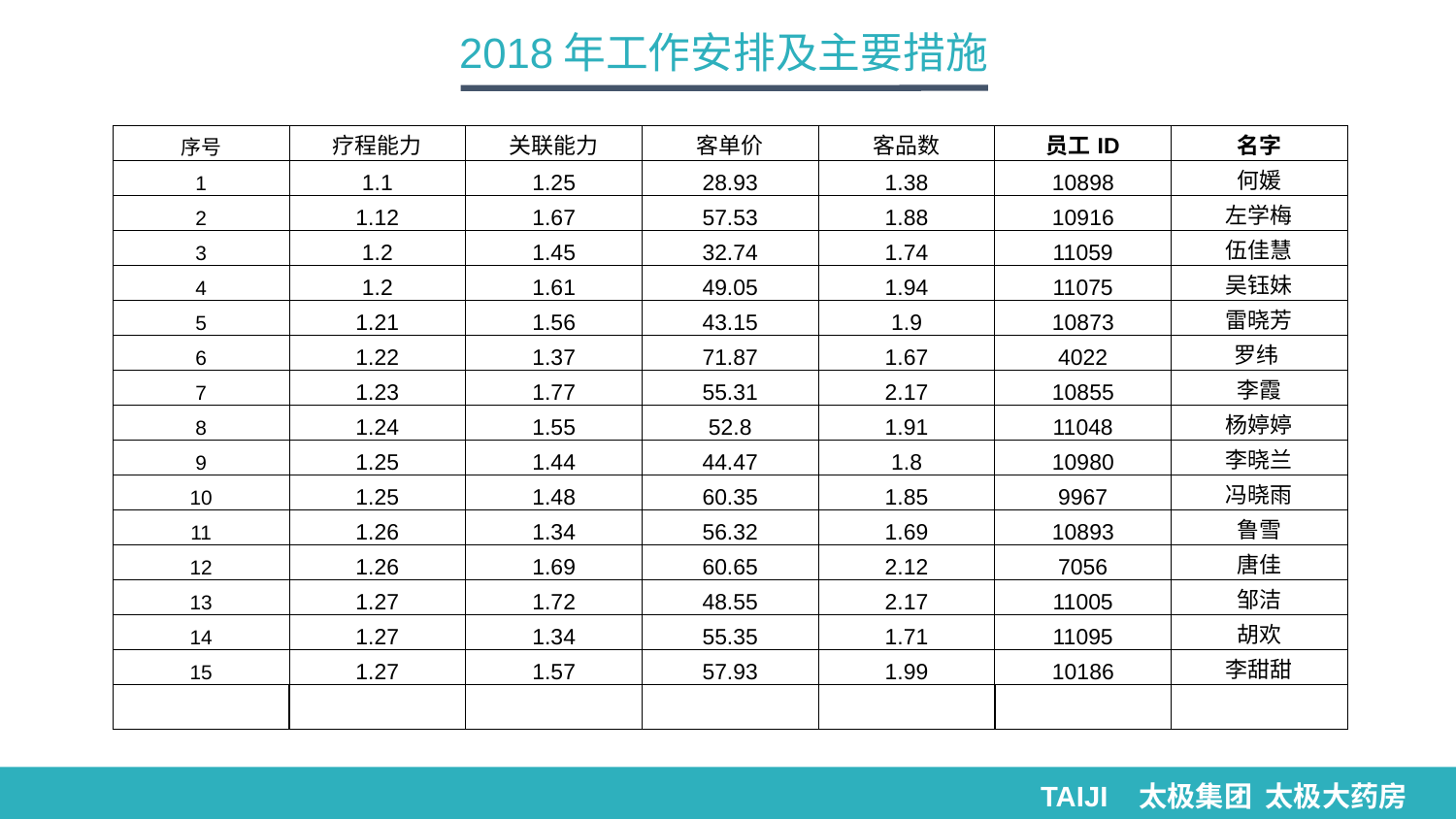

2018年工作安排及主要措施
| 序号 | 疗程能力 | 关联能力 | 客单价 | 客品数 | 员工ID | 名字 |
| --- | --- | --- | --- | --- | --- | --- |
| 1 | 1.1 | 1.25 | 28.93 | 1.38 | 10898 | 何媛 |
| 2 | 1.12 | 1.67 | 57.53 | 1.88 | 10916 | 左学梅 |
| 3 | 1.2 | 1.45 | 32.74 | 1.74 | 11059 | 伍佳慧 |
| 4 | 1.2 | 1.61 | 49.05 | 1.94 | 11075 | 吴钰妹 |
| 5 | 1.21 | 1.56 | 43.15 | 1.9 | 10873 | 雷晓芳 |
| 6 | 1.22 | 1.37 | 71.87 | 1.67 | 4022 | 罗纬 |
| 7 | 1.23 | 1.77 | 55.31 | 2.17 | 10855 | 李霞 |
| 8 | 1.24 | 1.55 | 52.8 | 1.91 | 11048 | 杨婷婷 |
| 9 | 1.25 | 1.44 | 44.47 | 1.8 | 10980 | 李晓兰 |
| 10 | 1.25 | 1.48 | 60.35 | 1.85 | 9967 | 冯晓雨 |
| 11 | 1.26 | 1.34 | 56.32 | 1.69 | 10893 | 鲁雪 |
| 12 | 1.26 | 1.69 | 60.65 | 2.12 | 7056 | 唐佳 |
| 13 | 1.27 | 1.72 | 48.55 | 2.17 | 11005 | 邹洁 |
| 14 | 1.27 | 1.34 | 55.35 | 1.71 | 11095 | 胡欢 |
| 15 | 1.27 | 1.57 | 57.93 | 1.99 | 10186 | 李甜甜 |
|  |  |  |  |  |  |  |

TAIJI   太极集团  太极大药房